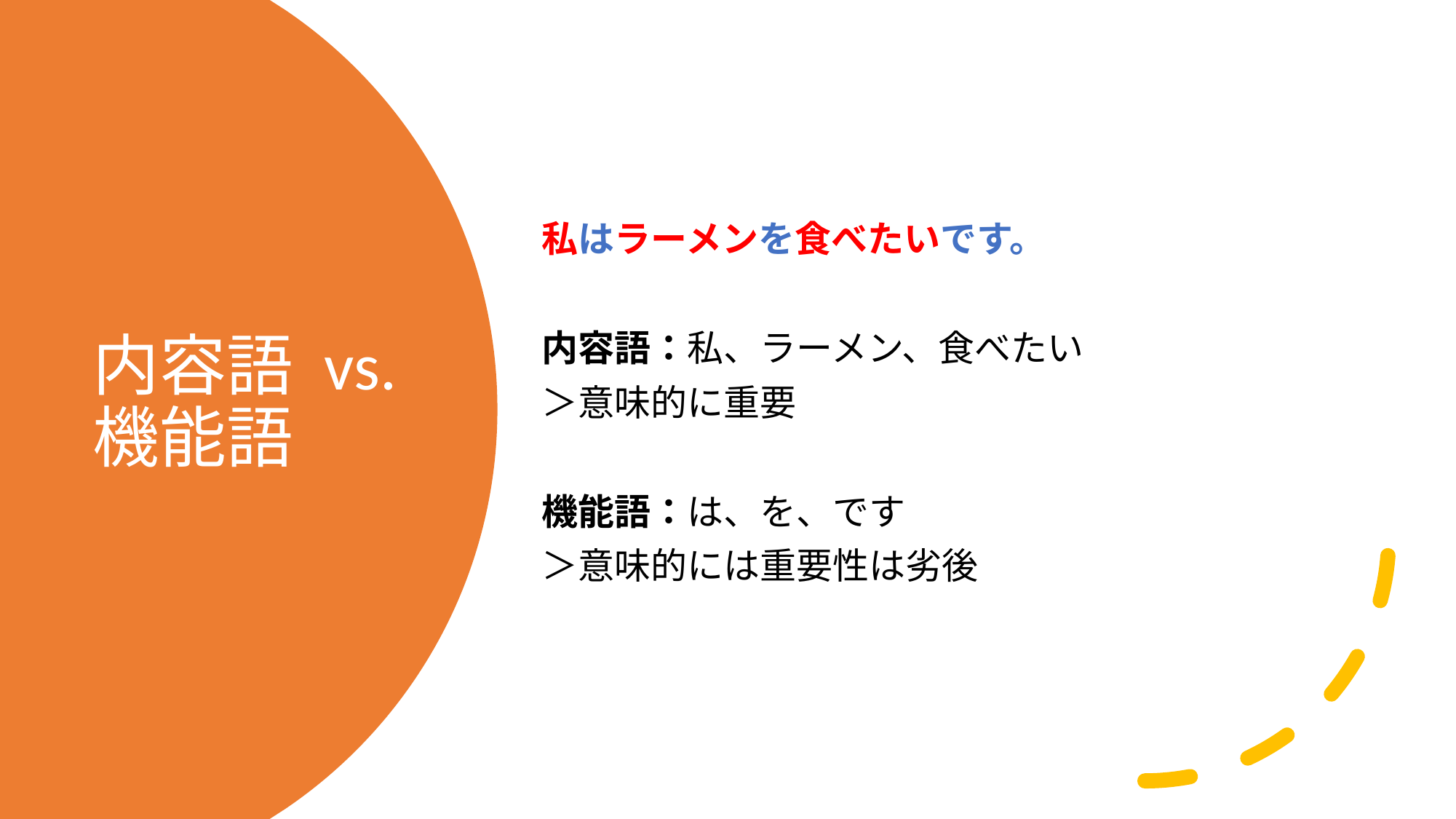

私はラーメンを食べたいです。

内容語：私、ラーメン、食べたい
＞意味的に重要

機能語：は、を、です
＞意味的には重要性は劣後
# 内容語 vs. 機能語